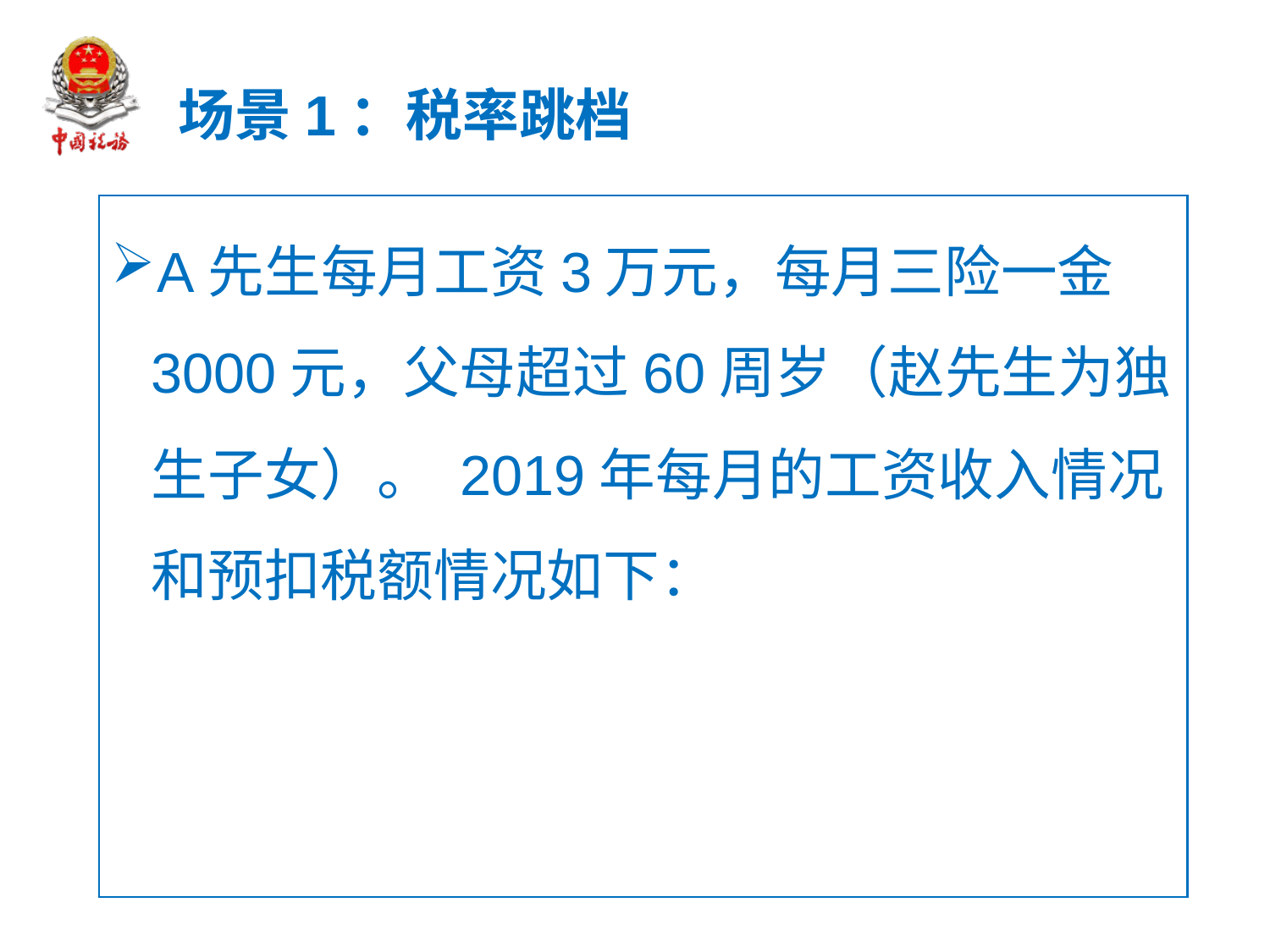

场景1：税率跳档

A先生每月工资3万元，每月三险一金3000元，父母超过60周岁（赵先生为独生子女）。 2019年每月的工资收入情况和预扣税额情况如下：